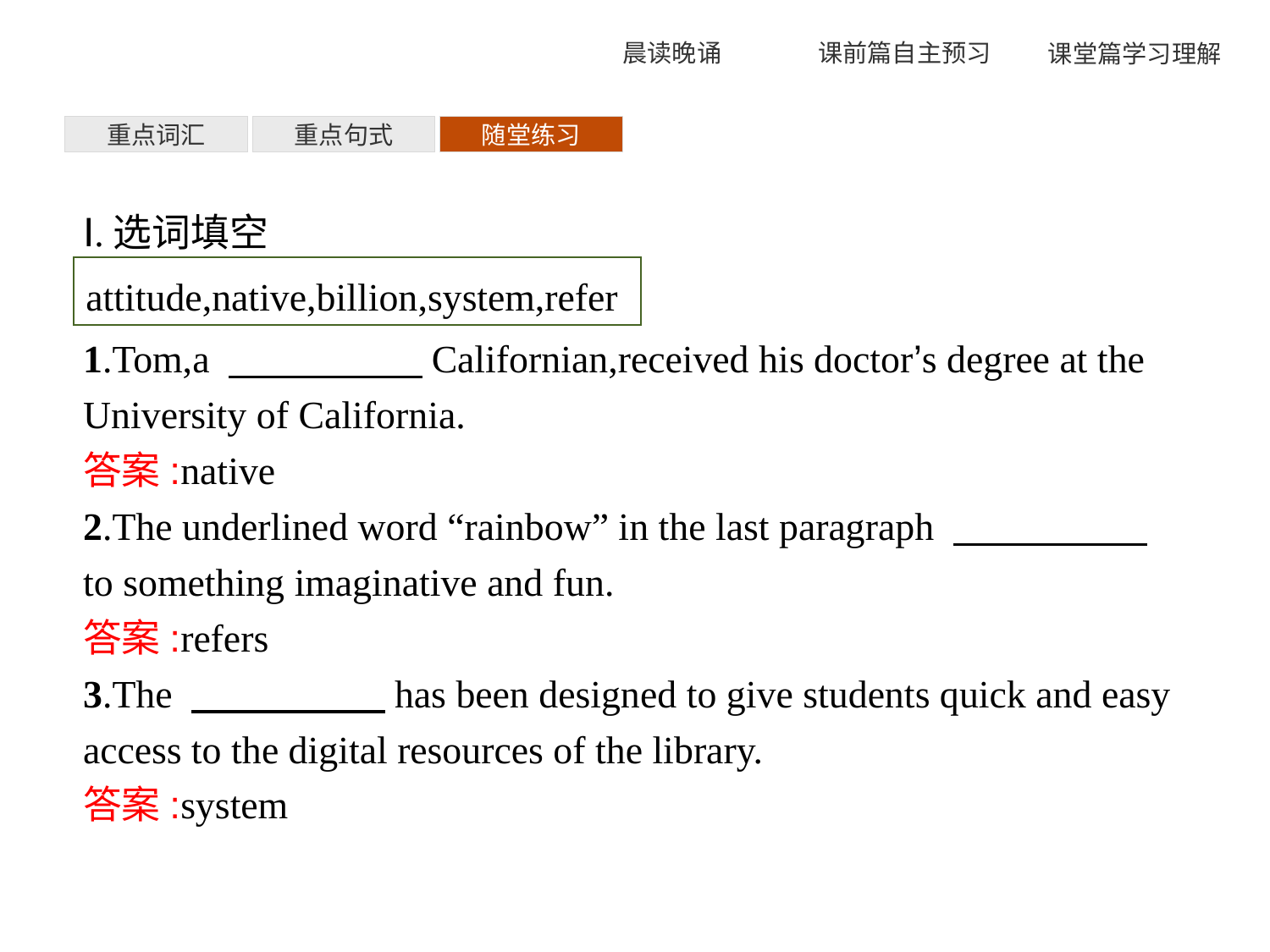

重点词汇
重点句式
随堂练习
Ⅰ.选词填空

1.Tom,a 　　　　　Californian,received his doctor’s degree at the University of California.
答案:native
2.The underlined word “rainbow” in the last paragraph 　　　　　to something imaginative and fun.
答案:refers
3.The 　　　　　has been designed to give students quick and easy access to the digital resources of the library.
答案:system
attitude,native,billion,system,refer